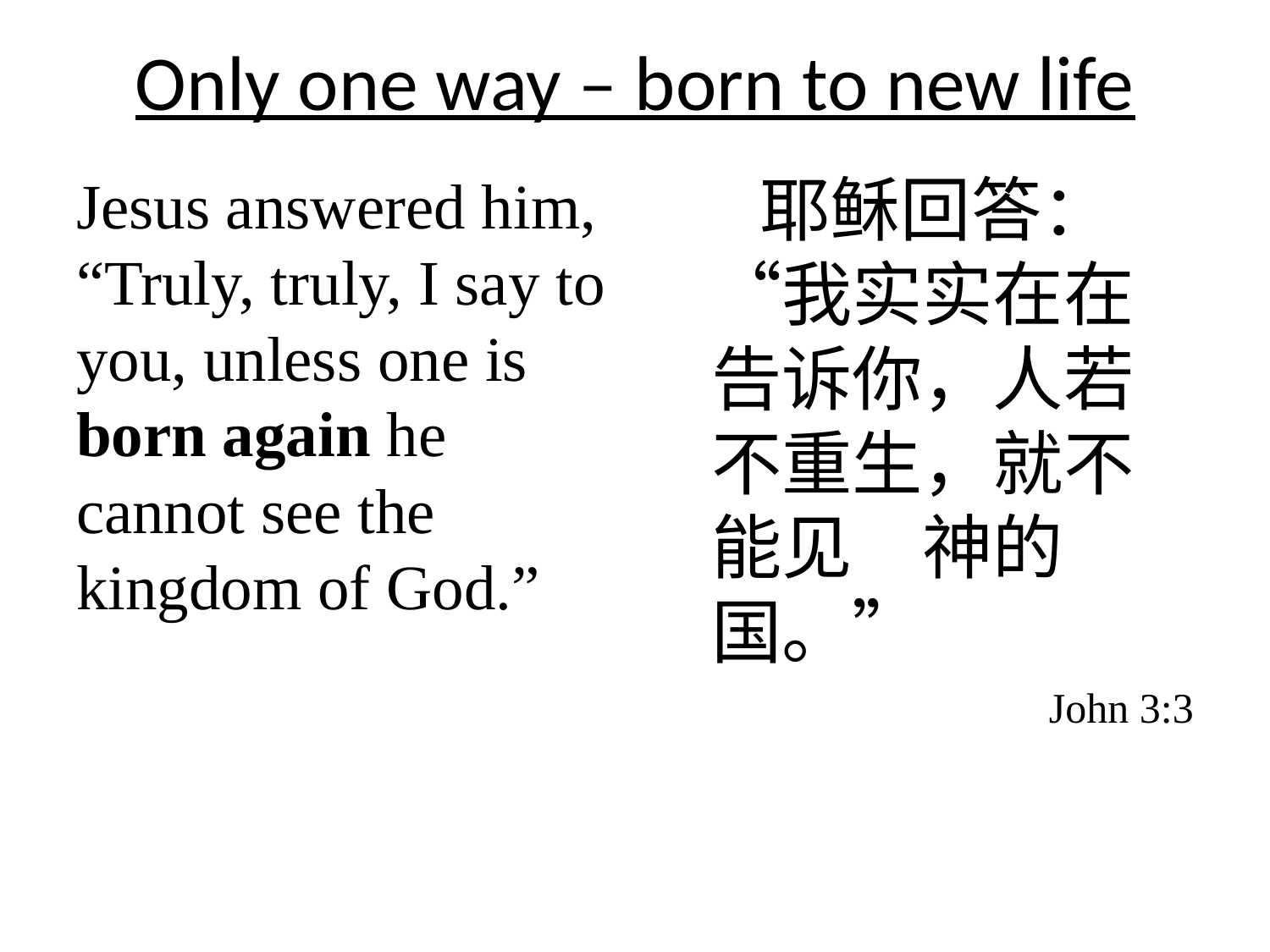

# Only one way – born to new life
Jesus answered him, “Truly, truly, I say to you, unless one is born again he cannot see the kingdom of God.”
  耶稣回答：“我实实在在告诉你，人若不重生，就不能见　神的国。”
John 3:3